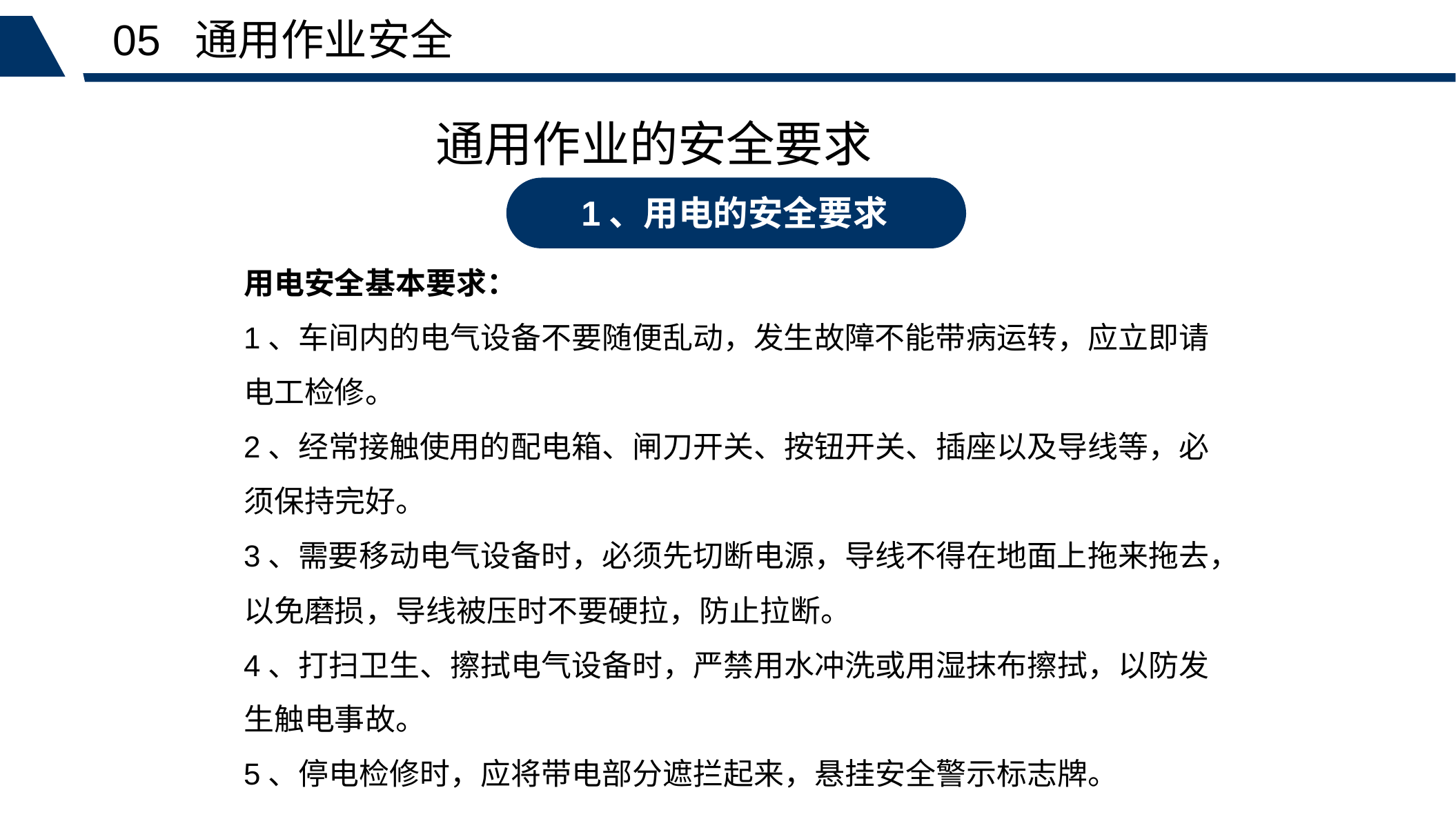

05  通用作业安全

通用作业的安全要求

1、用电的安全要求
用电安全基本要求：
1、车间内的电气设备不要随便乱动，发生故障不能带病运转，应立即请电工检修。
2、经常接触使用的配电箱、闸刀开关、按钮开关、插座以及导线等，必须保持完好。
3、需要移动电气设备时，必须先切断电源，导线不得在地面上拖来拖去，以免磨损，导线被压时不要硬拉，防止拉断。
4、打扫卫生、擦拭电气设备时，严禁用水冲洗或用湿抹布擦拭，以防发生触电事故。
5、停电检修时，应将带电部分遮拦起来，悬挂安全警示标志牌。